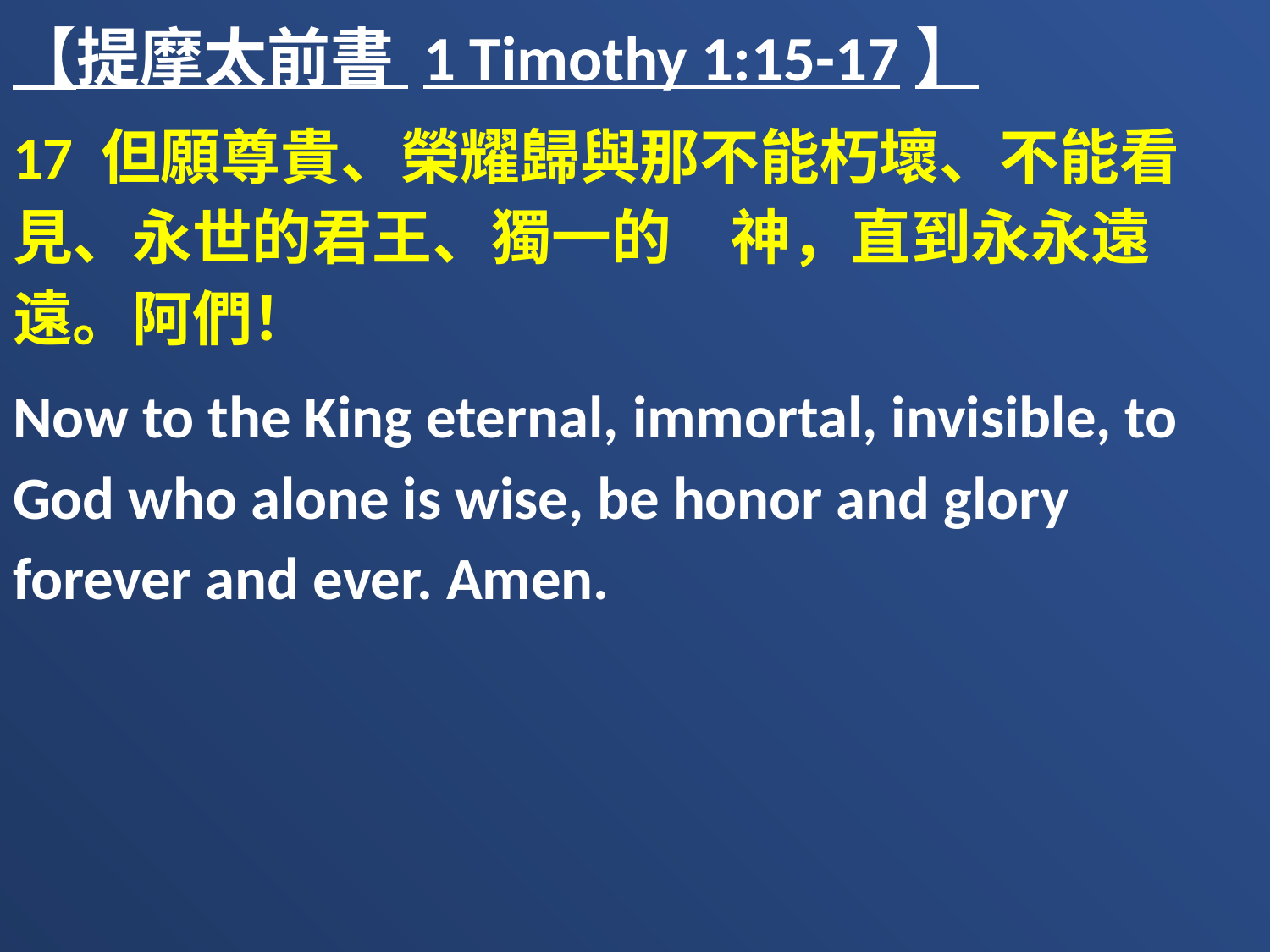

【提摩太前書 1 Timothy 1:15-17】
17 但願尊貴、榮耀歸與那不能朽壞、不能看見、永世的君王、獨一的　神，直到永永遠遠。阿們！
Now to the King eternal, immortal, invisible, to God who alone is wise, be honor and glory forever and ever. Amen.